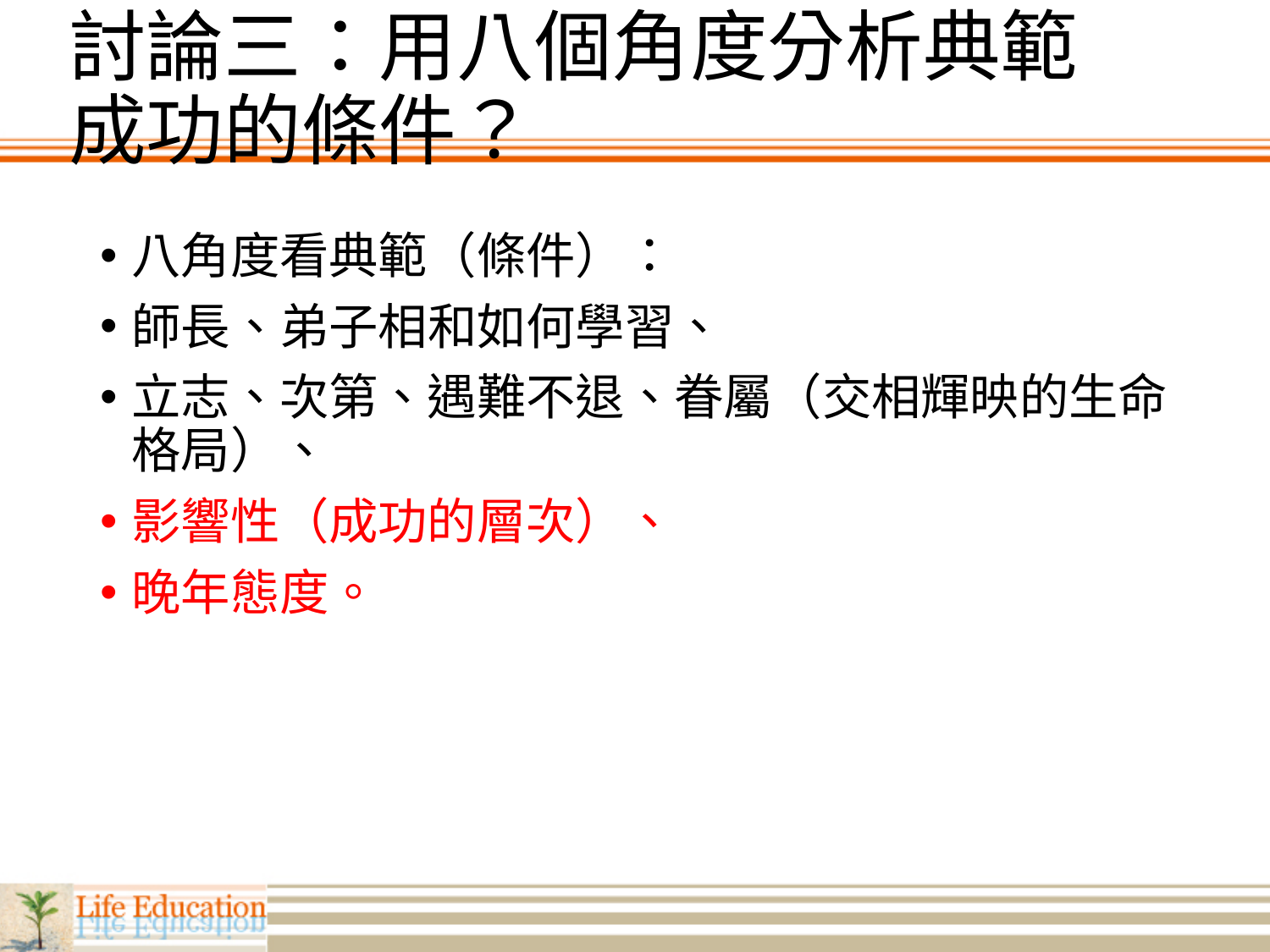

# 討論三：用八個角度分析典範成功的條件？
八角度看典範（條件）：
師長、弟子相和如何學習、
立志、次第、遇難不退、眷屬（交相輝映的生命格局）、
影響性（成功的層次）、
晚年態度。